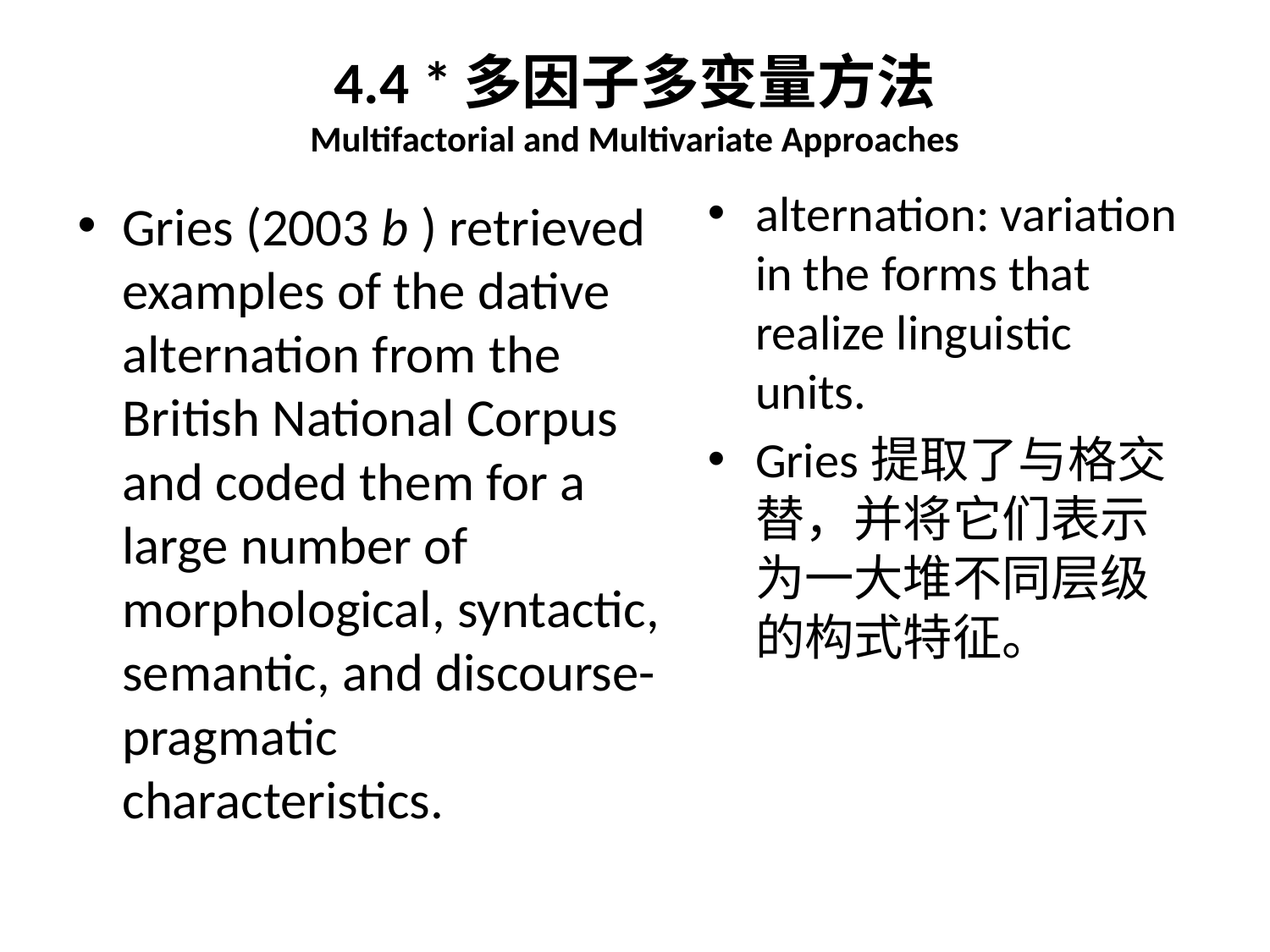

# 4.4 *多因子多变量方法 Multifactorial and Multivariate Approaches
alternation: variation in the forms that realize linguistic units.
Gries提取了与格交替，并将它们表示为一大堆不同层级的构式特征。
Gries (2003 b ) retrieved examples of the dative alternation from the British National Corpus and coded them for a large number of morphological, syntactic, semantic, and discourse-pragmatic characteristics.